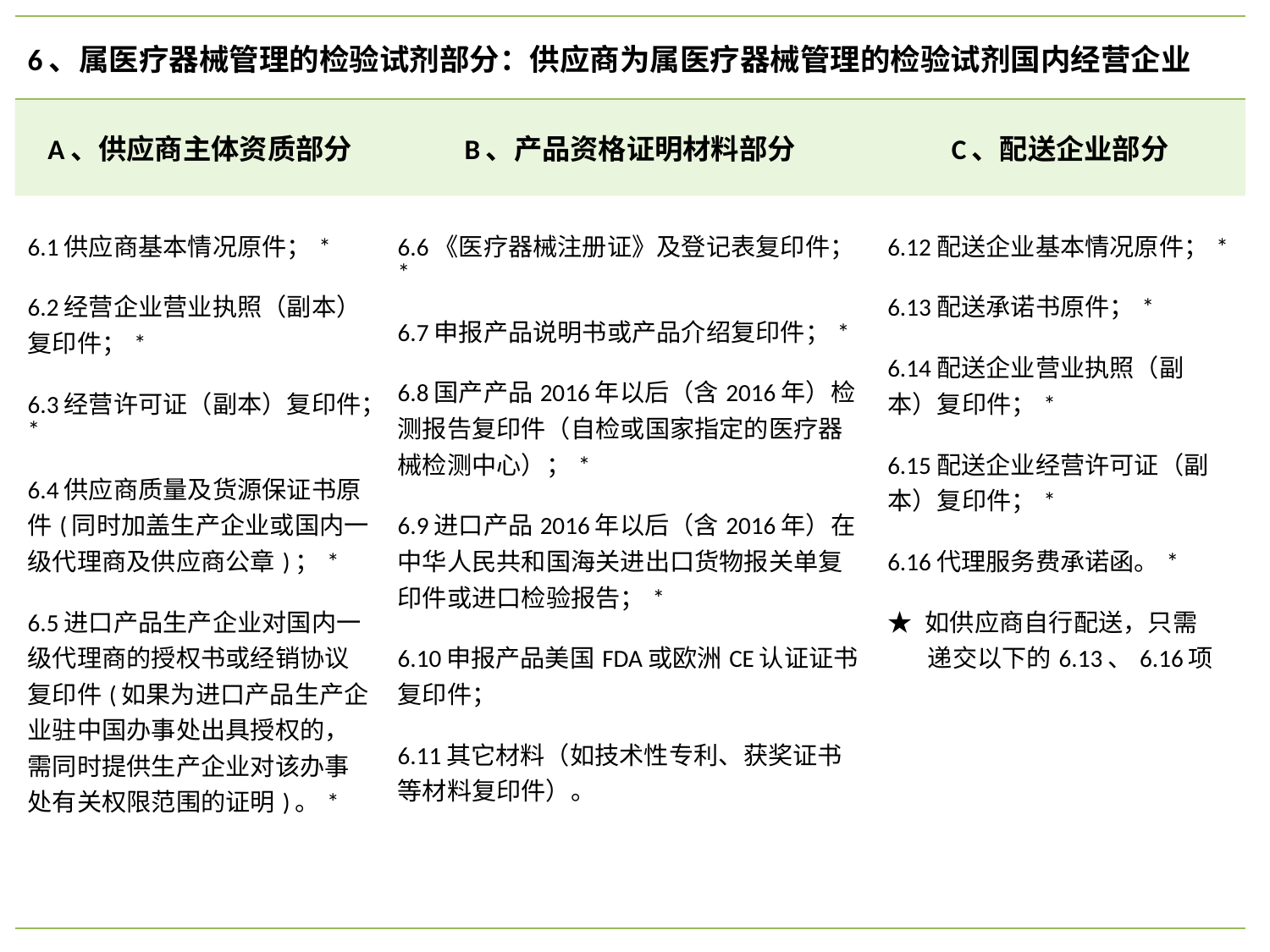

| 6、属医疗器械管理的检验试剂部分：供应商为属医疗器械管理的检验试剂国内经营企业 |  |  |
| --- | --- | --- |
| A、供应商主体资质部分 | B、产品资格证明材料部分 | C、配送企业部分 |
| 6.1供应商基本情况原件；\* 6.2经营企业营业执照（副本）复印件；\* 6.3经营许可证（副本）复印件；\* 6.4供应商质量及货源保证书原件(同时加盖生产企业或国内一级代理商及供应商公章)；\* 6.5进口产品生产企业对国内一级代理商的授权书或经销协议复印件(如果为进口产品生产企业驻中国办事处出具授权的，需同时提供生产企业对该办事处有关权限范围的证明)。\* | 6.6《医疗器械注册证》及登记表复印件；\* 6.7申报产品说明书或产品介绍复印件；\* 6.8国产产品2016年以后（含2016年）检测报告复印件（自检或国家指定的医疗器械检测中心）；\* 6.9进口产品2016年以后（含2016年）在中华人民共和国海关进出口货物报关单复印件或进口检验报告；\* 6.10申报产品美国FDA或欧洲CE认证证书复印件； 6.11其它材料（如技术性专利、获奖证书等材料复印件）。 | 6.12配送企业基本情况原件；\* 6.13配送承诺书原件；\* 6.14配送企业营业执照（副本）复印件；\* 6.15配送企业经营许可证（副本）复印件；\* 6.16代理服务费承诺函。\* ★ 如供应商自行配送，只需 递交以下的6.13、6.16项 |